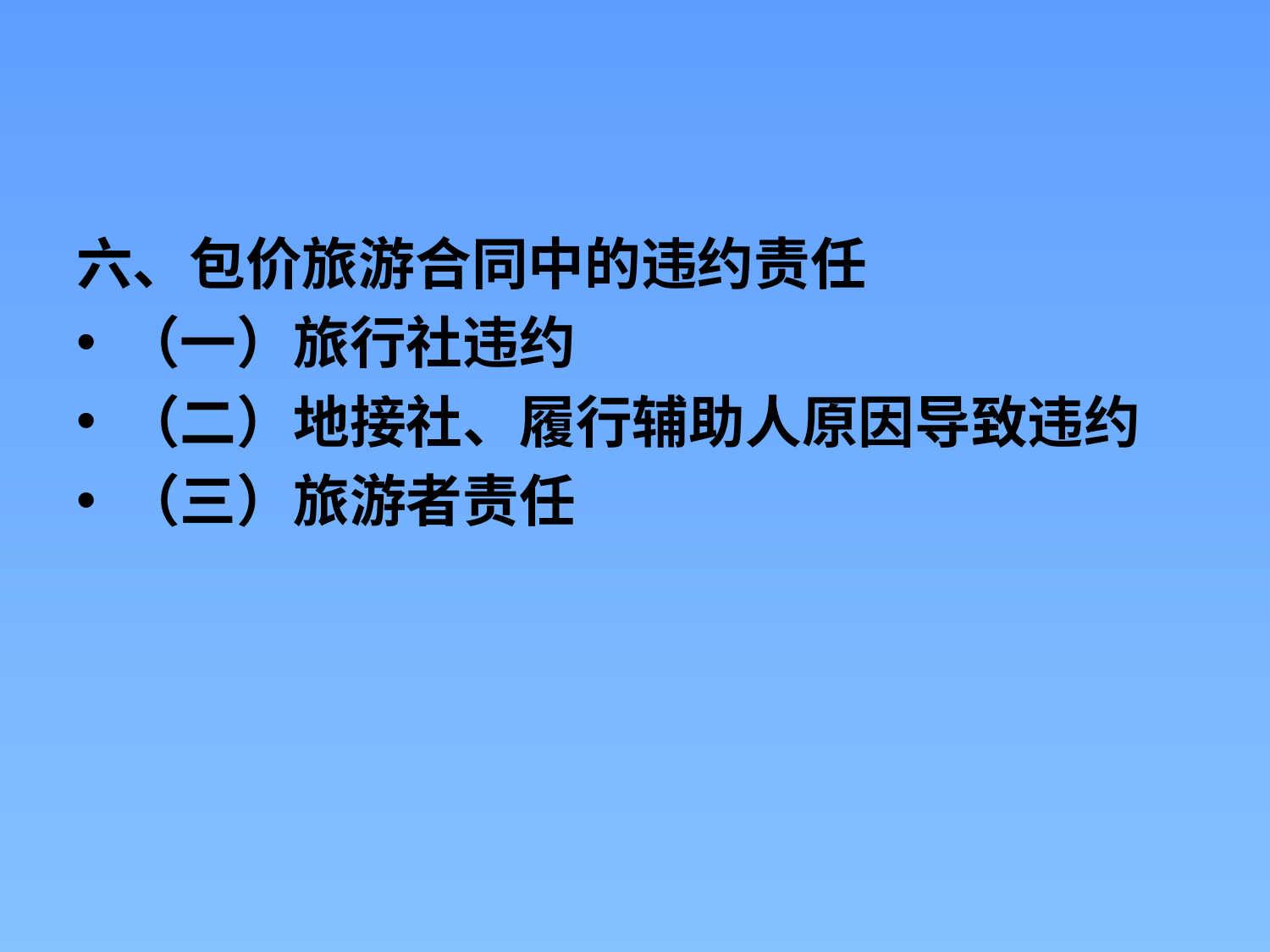

#
六、包价旅游合同中的违约责任
（一）旅行社违约
（二）地接社、履行辅助人原因导致违约
（三）旅游者责任